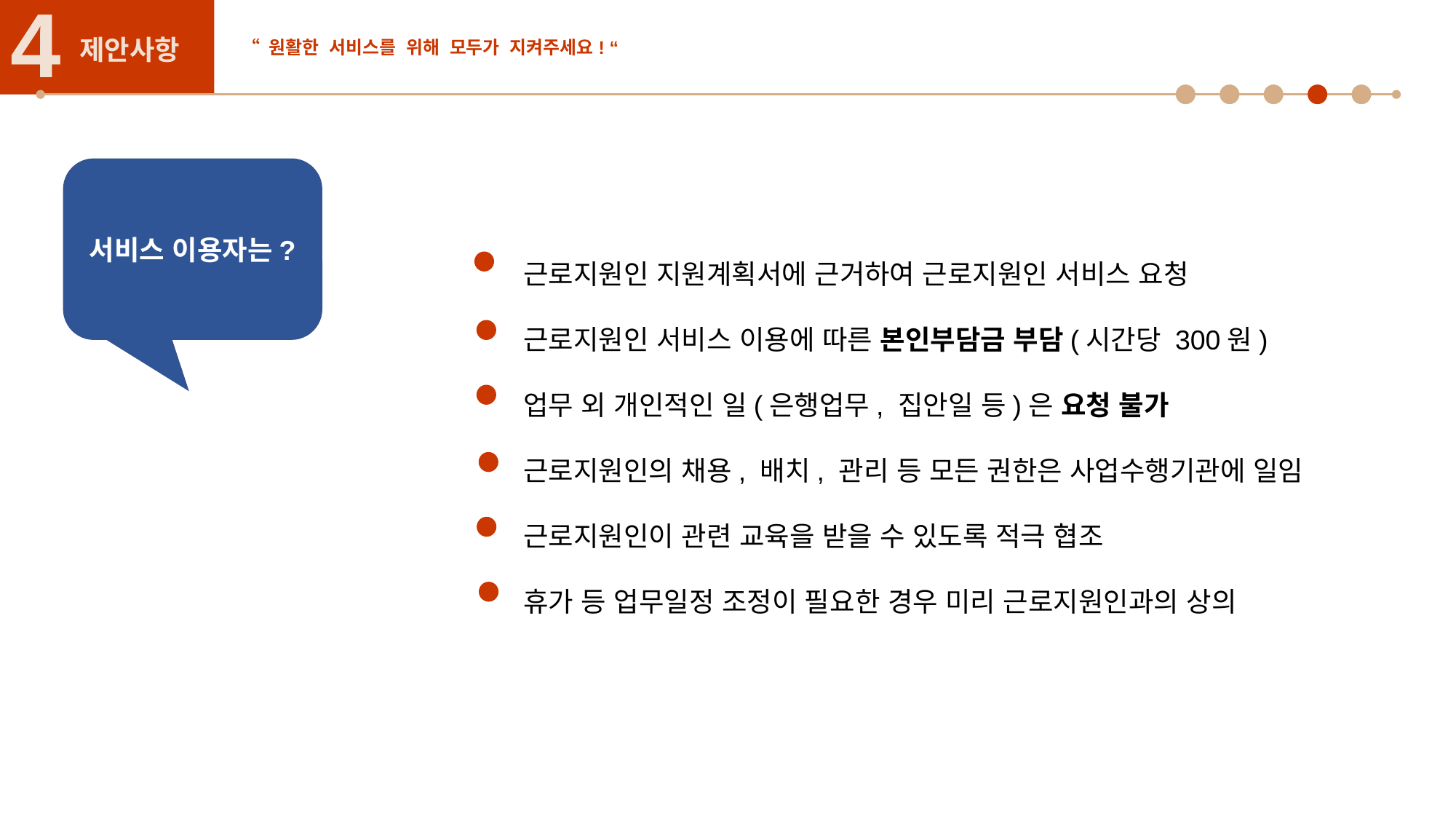

4

제안사항
“ 원활한  서비스를  위해  모두가  지켜주세요! “

서비스 이용자는?
근로지원인 지원계획서에 근거하여 근로지원인 서비스 요청
근로지원인 서비스 이용에 따른 본인부담금 부담(시간당 300원)
업무 외 개인적인 일(은행업무, 집안일 등)은 요청 불가
근로지원인의 채용, 배치, 관리 등 모든 권한은 사업수행기관에 일임
근로지원인이 관련 교육을 받을 수 있도록 적극 협조
휴가 등 업무일정 조정이 필요한 경우 미리 근로지원인과의 상의